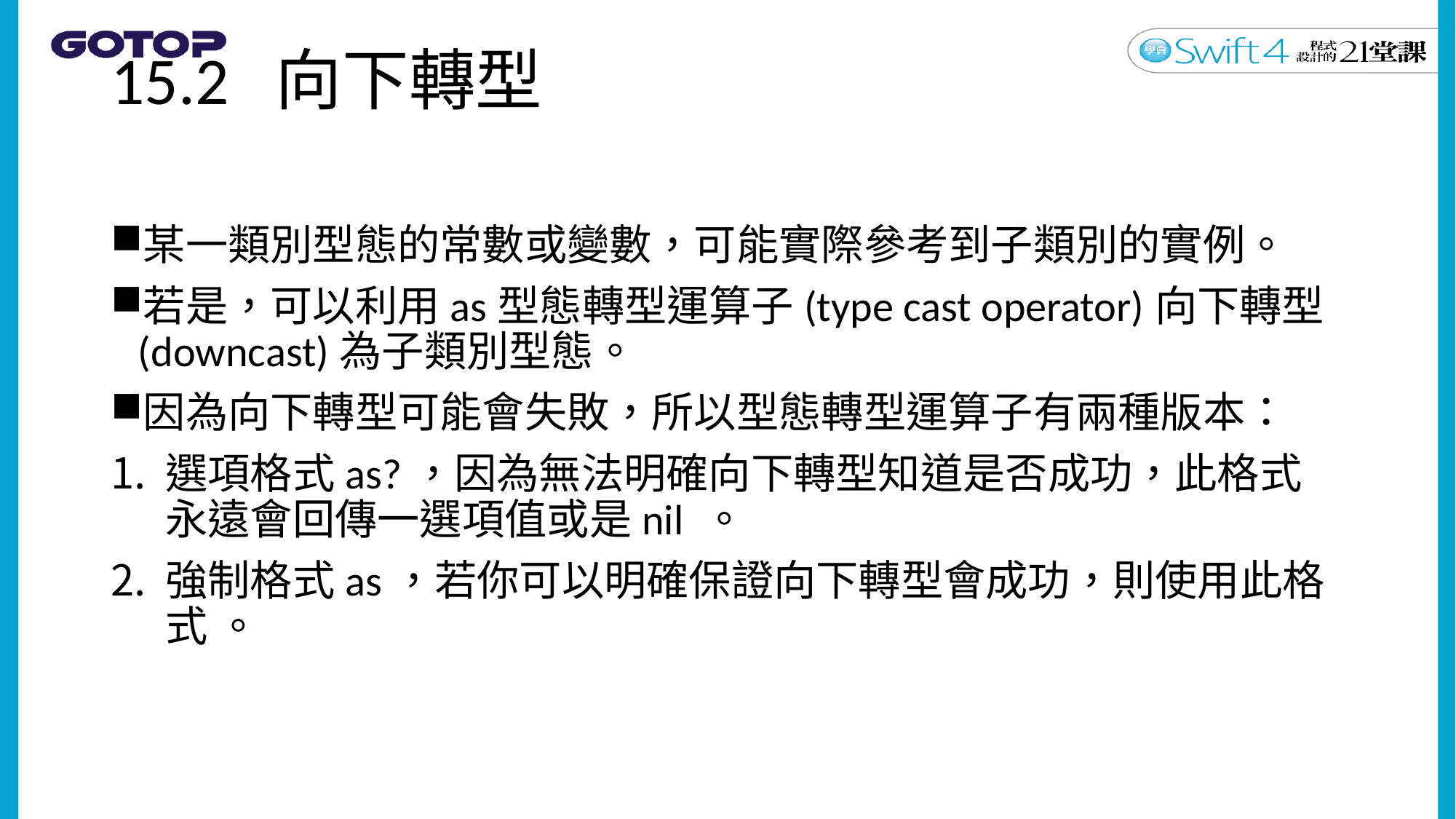

# 15.2  向下轉型
某一類別型態的常數或變數，可能實際參考到子類別的實例。
若是，可以利用as型態轉型運算子(type cast operator)向下轉型(downcast)為子類別型態。
因為向下轉型可能會失敗，所以型態轉型運算子有兩種版本：
選項格式as?，因為無法明確向下轉型知道是否成功，此格式永遠會回傳一選項值或是nil 。
強制格式as，若你可以明確保證向下轉型會成功，則使用此格式 。